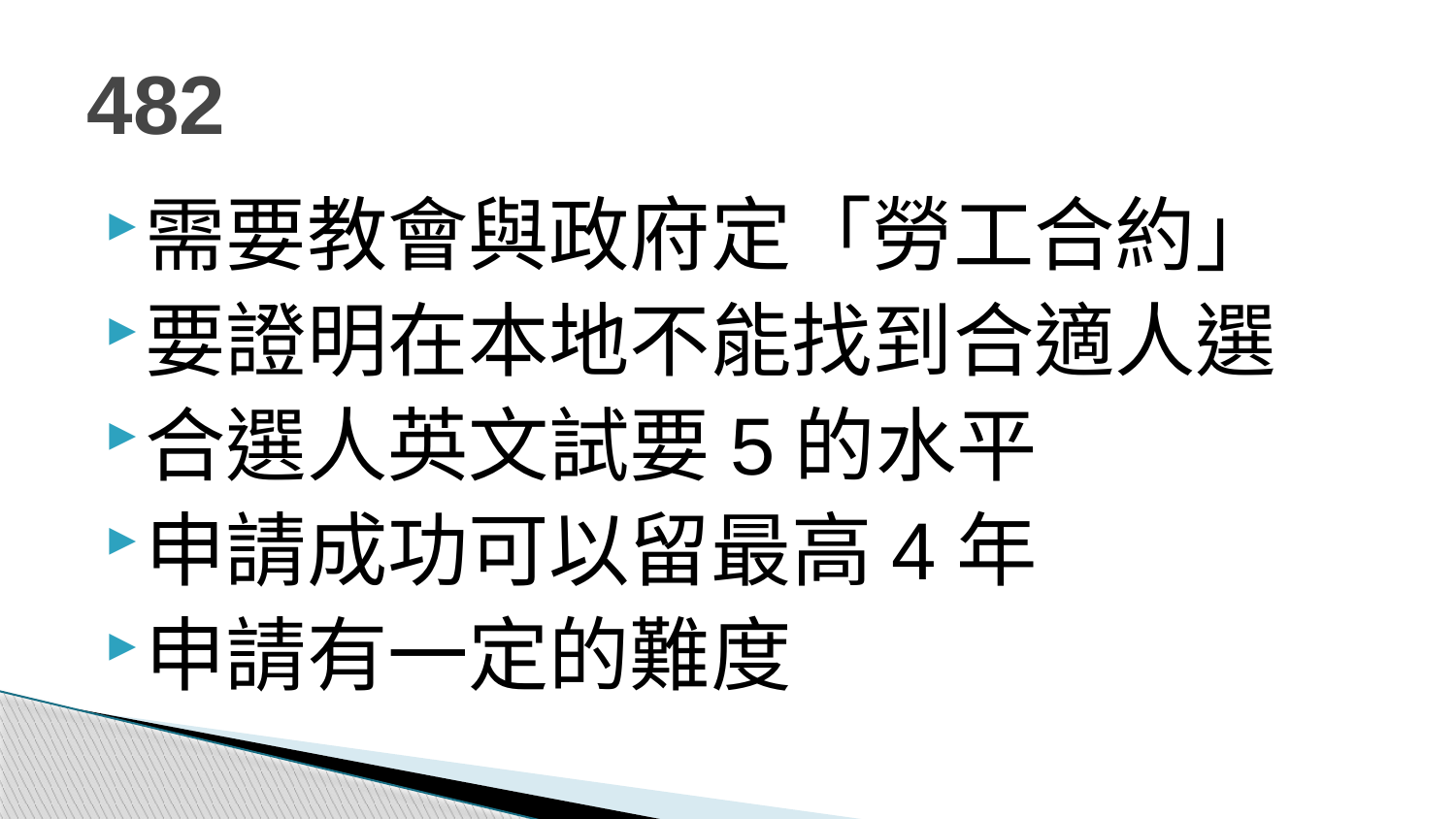

# 482
需要教會與政府定「勞工合約」
要證明在本地不能找到合適人選
合選人英文試要5的水平
申請成功可以留最高4年
申請有一定的難度